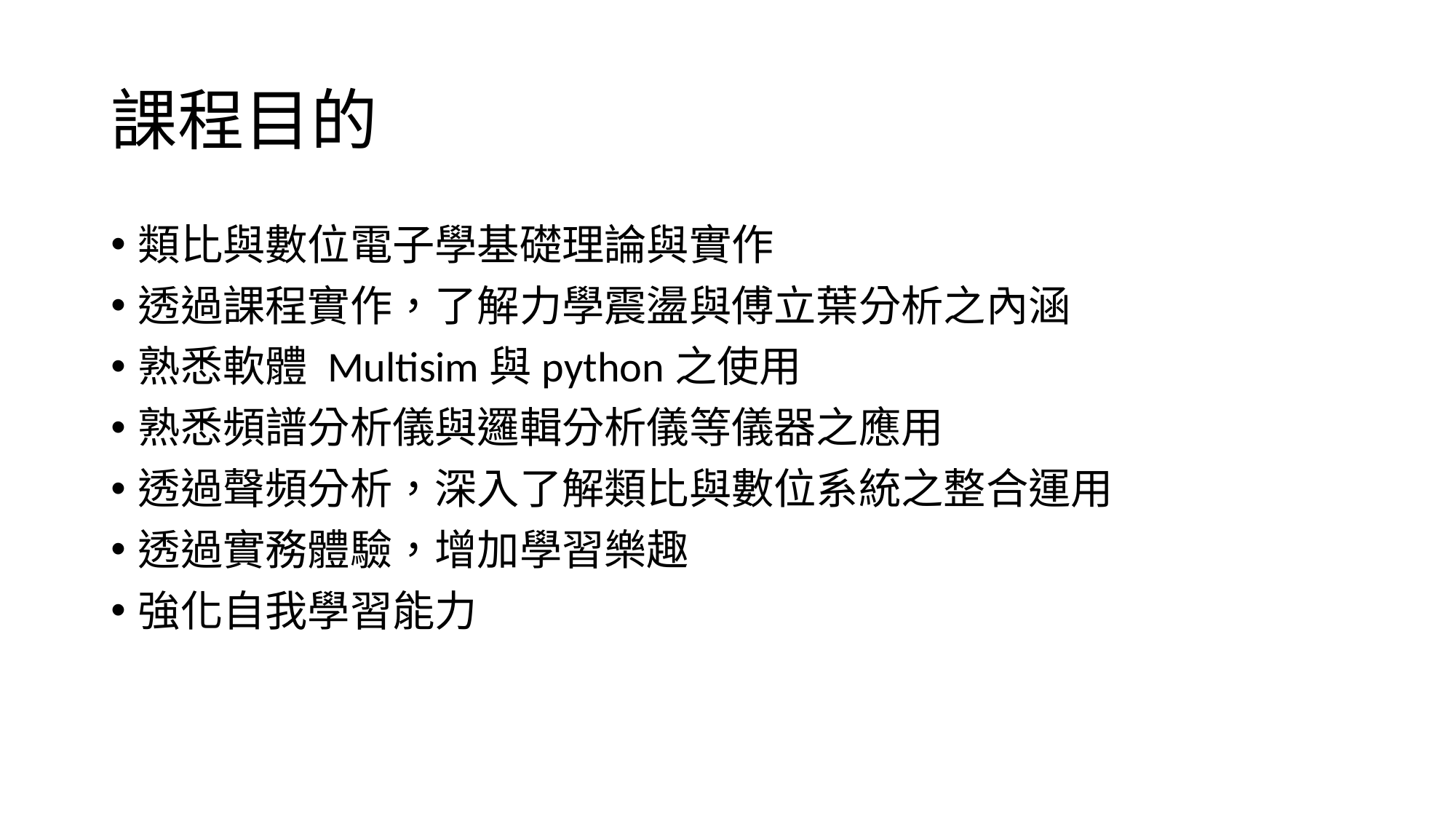

# 課程目的
類比與數位電子學基礎理論與實作
透過課程實作，了解力學震盪與傅立葉分析之內涵
熟悉軟體 Multisim與python之使用
熟悉頻譜分析儀與邏輯分析儀等儀器之應用
透過聲頻分析，深入了解類比與數位系統之整合運用
透過實務體驗，增加學習樂趣
強化自我學習能力